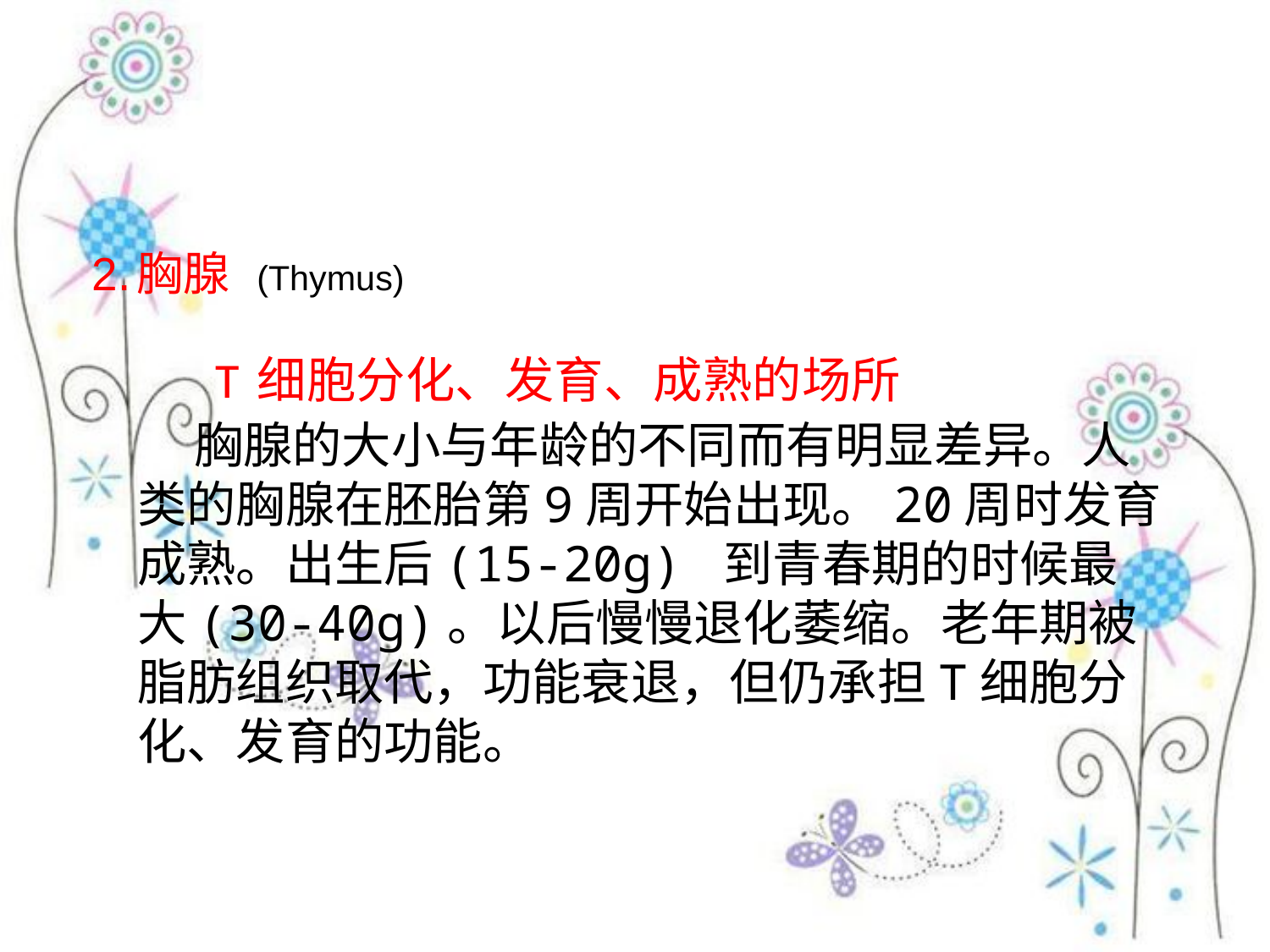

2.胸腺  (Thymus)

           T 细胞分化、发育、成熟的场所
    胸腺的大小与年龄的不同而有明显差异。人类的胸腺在胚胎第9周开始出现。20周时发育成熟。出生后(15-20g) 到青春期的时候最大(30-40g)。以后慢慢退化萎缩。老年期被脂肪组织取代，功能衰退，但仍承担T细胞分化、发育的功能。